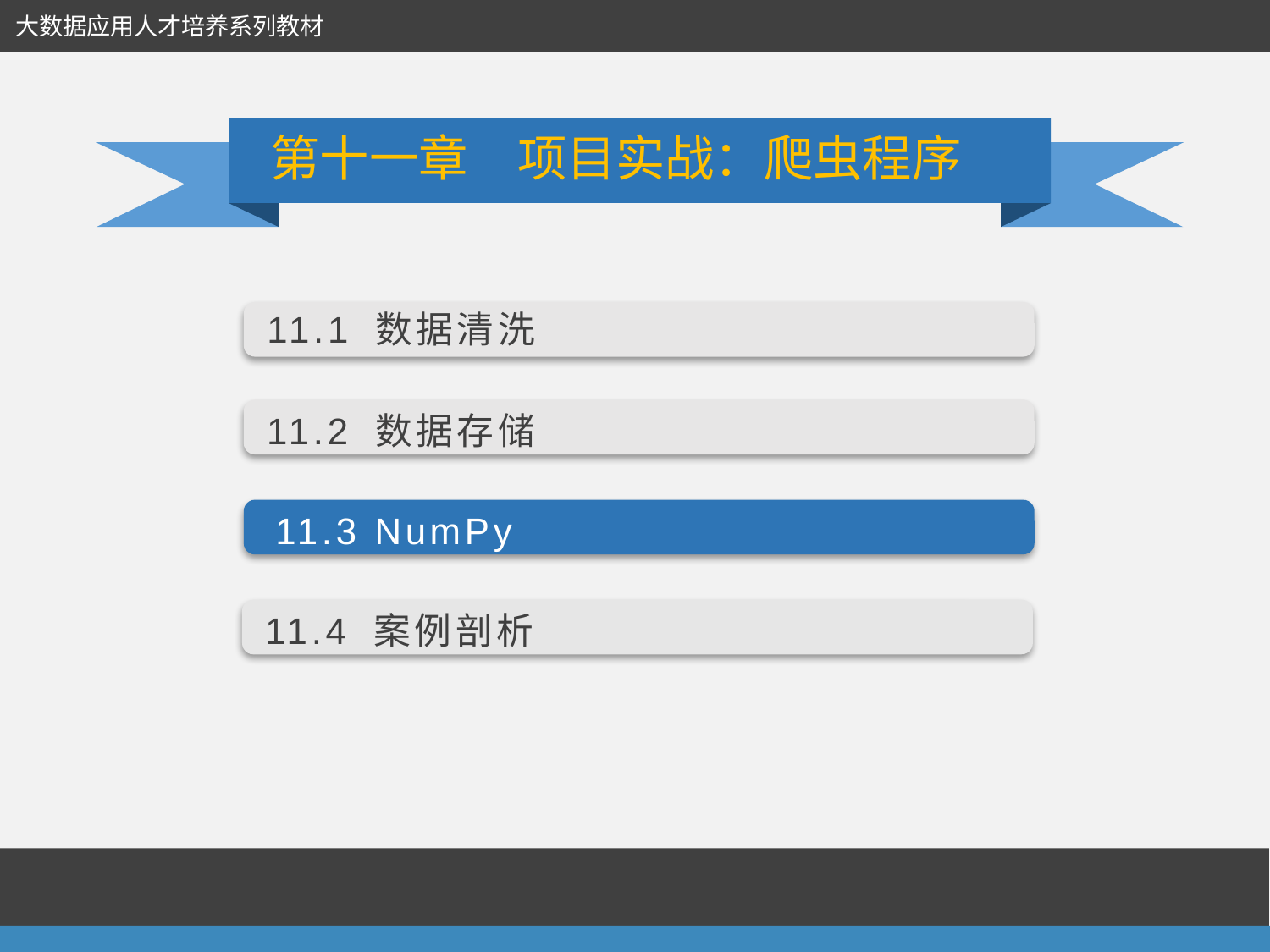

大数据应用人才培养系列教材

第十一章　项目实战：爬虫程序
11.1 数据清洗

11.2 数据存储

11.3 NumPy

11.4 案例剖析